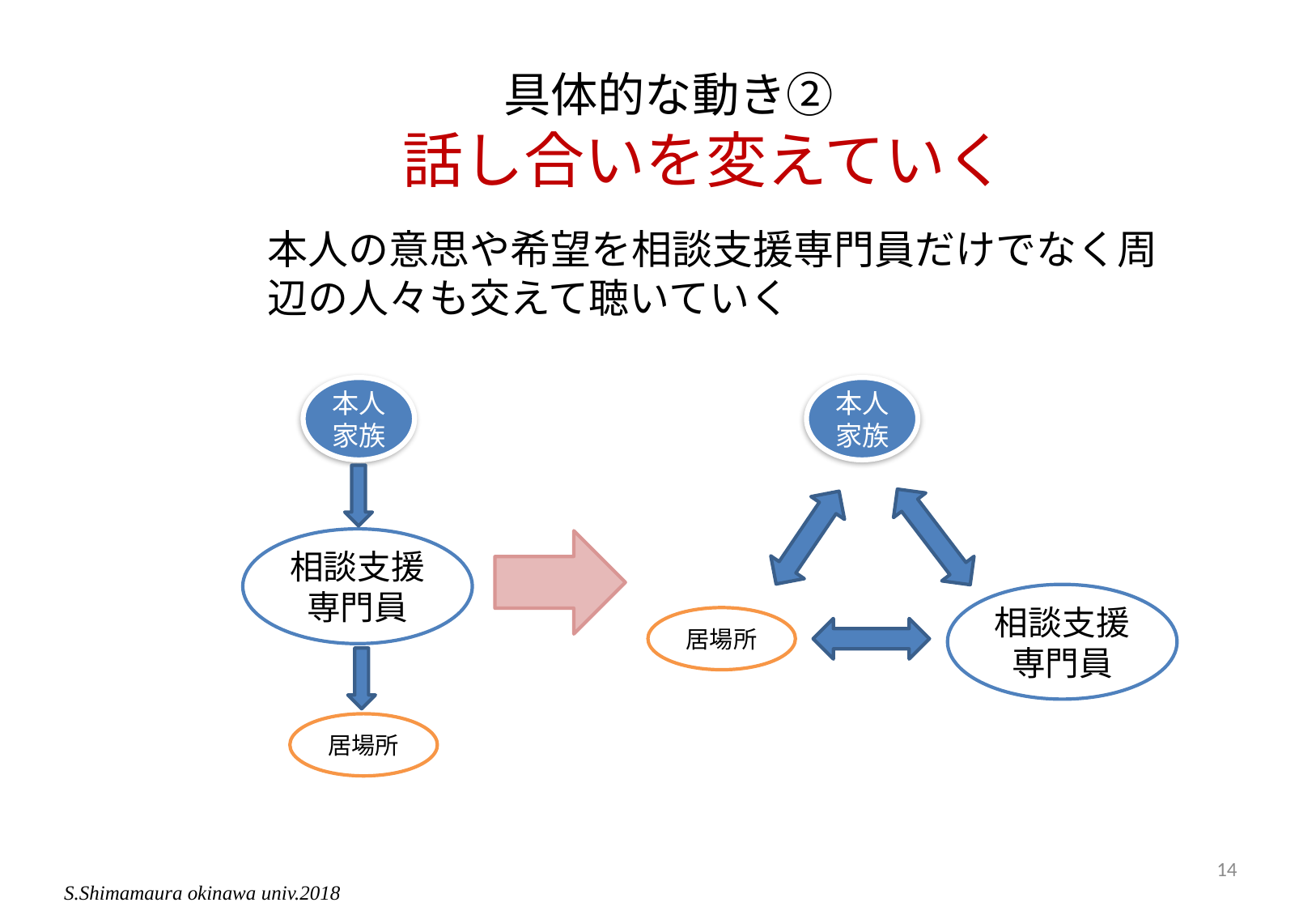

# 具体的な動き② 話し合いを変えていく
本人の意思や希望を相談支援専門員だけでなく周辺の人々も交えて聴いていく
本人
家族
本人
家族

相談支援専門員

相談支援専門員
居場所

居場所
14
S.Shimamaura okinawa univ.2018